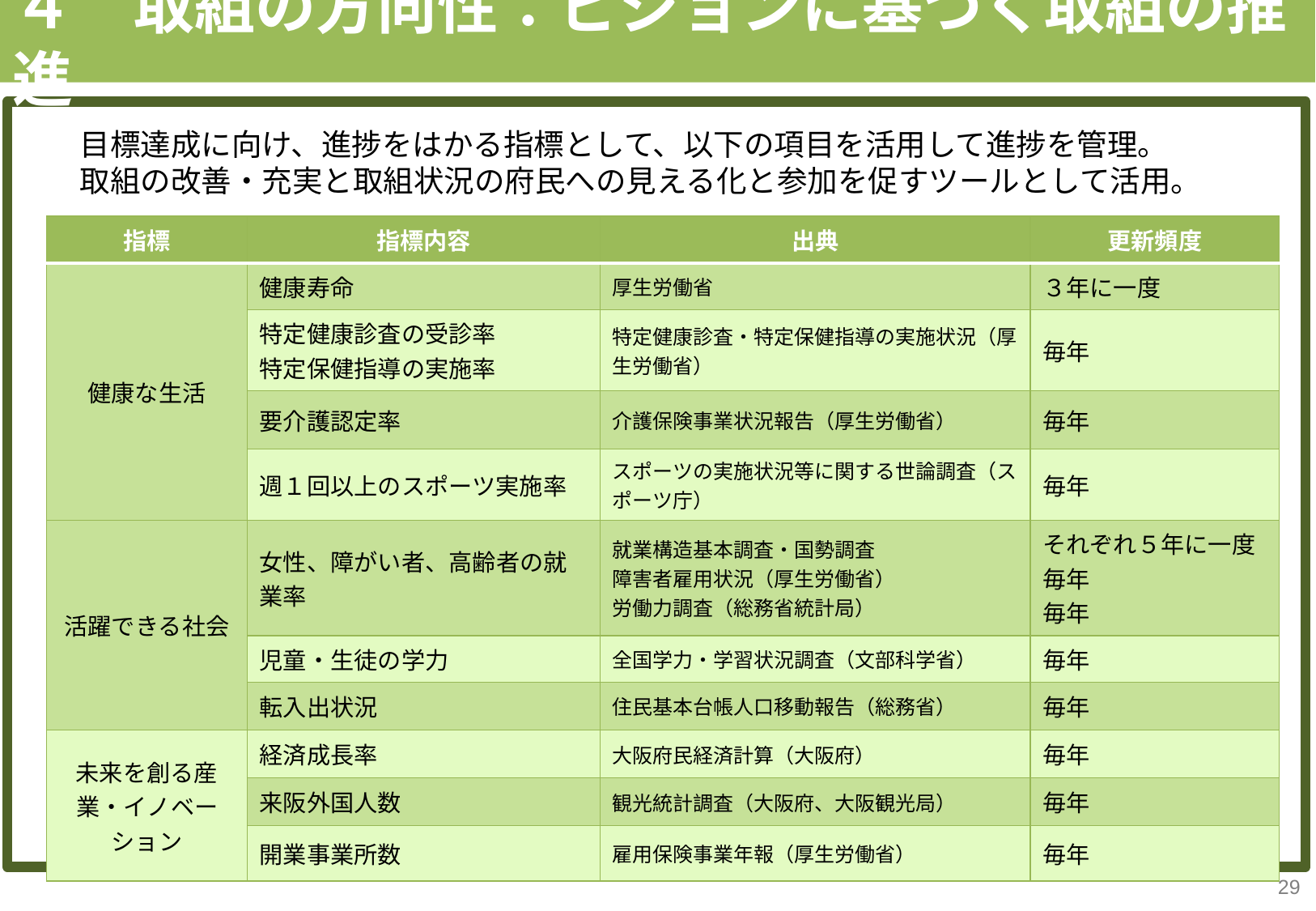

# ４　取組の方向性：ビジョンに基づく取組の推進
　　目標達成に向け、進捗をはかる指標として、以下の項目を活用して進捗を管理。
　　取組の改善・充実と取組状況の府民への見える化と参加を促すツールとして活用。
| 指標 | 指標内容 | 出典 | 更新頻度 |
| --- | --- | --- | --- |
| 健康な生活 | 健康寿命 | 厚生労働省 | ３年に一度 |
|  | 特定健康診査の受診率 特定保健指導の実施率 | 特定健康診査・特定保健指導の実施状況（厚生労働省） | 毎年 |
|  | 要介護認定率 | 介護保険事業状況報告（厚生労働省） | 毎年 |
|  | 週１回以上のスポーツ実施率 | スポーツの実施状況等に関する世論調査（スポーツ庁） | 毎年 |
| 活躍できる社会 | 女性、障がい者、高齢者の就業率 | 就業構造基本調査・国勢調査 障害者雇用状況（厚生労働省） 労働力調査（総務省統計局） | それぞれ５年に一度 毎年 毎年 |
|  | 児童・生徒の学力 | 全国学力・学習状況調査（文部科学省） | 毎年 |
|  | 転入出状況 | 住民基本台帳人口移動報告（総務省） | 毎年 |
| 未来を創る産業・イノベーション | 経済成長率 | 大阪府民経済計算（大阪府） | 毎年 |
|  | 来阪外国人数 | 観光統計調査（大阪府、大阪観光局） | 毎年 |
|  | 開業事業所数 | 雇用保険事業年報（厚生労働省） | 毎年 |
29